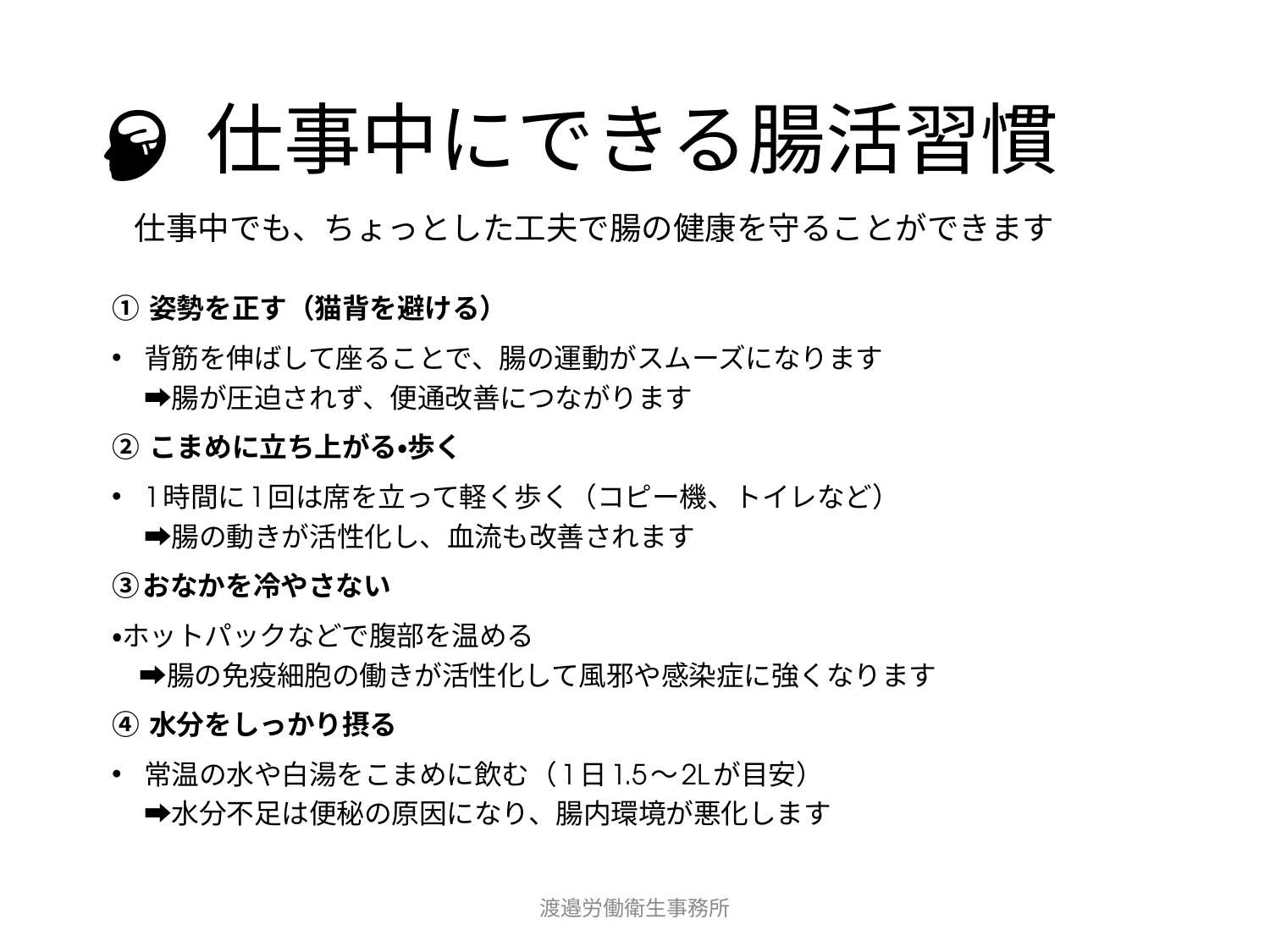

# 🧠 仕事中にできる腸活習慣
仕事中でも、ちょっとした工夫で腸の健康を守ることができます
① 姿勢を正す（猫背を避ける）
背筋を伸ばして座ることで、腸の運動がスムーズになります
➡腸が圧迫されず、便通改善につながります
② こまめに立ち上がる・歩く
1時間に1回は席を立って軽く歩く（コピー機、トイレなど）
➡腸の動きが活性化し、血流も改善されます
③おなかを冷やさない
・ホットパックなどで腹部を温める
　➡腸の免疫細胞の働きが活性化して風邪や感染症に強くなります
④ 水分をしっかり摂る
常温の水や白湯をこまめに飲む（1日1.5〜2Lが目安）
➡水分不足は便秘の原因になり、腸内環境が悪化します
渡邉労働衛生事務所